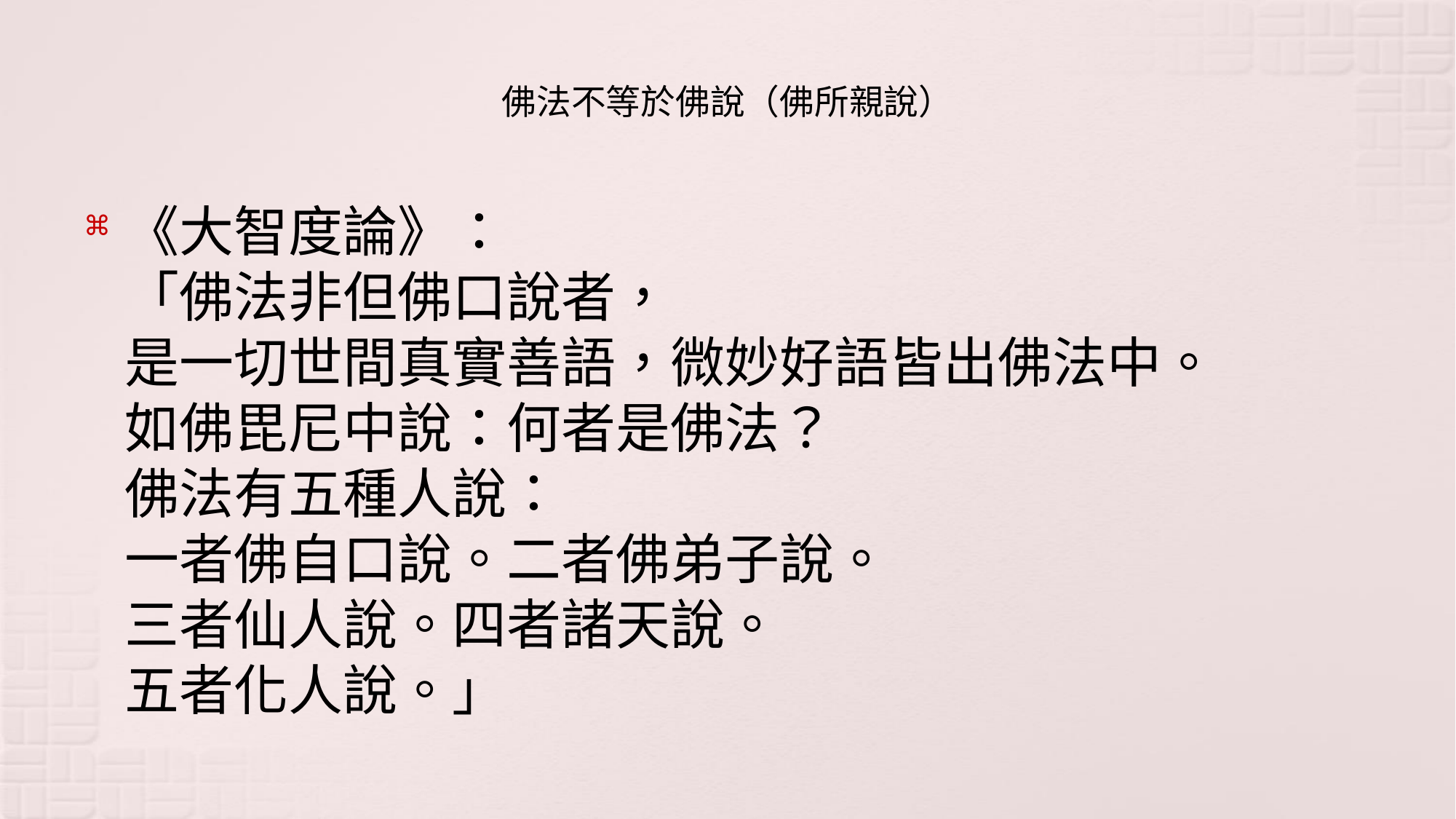

# 佛法不等於佛說（佛所親說）
《大智度論》：
「佛法非但佛口說者，
是一切世間真實善語，微妙好語皆出佛法中。
如佛毘尼中說：何者是佛法？
佛法有五種人說：
一者佛自口說。二者佛弟子說。
三者仙人說。四者諸天說。
五者化人說。」